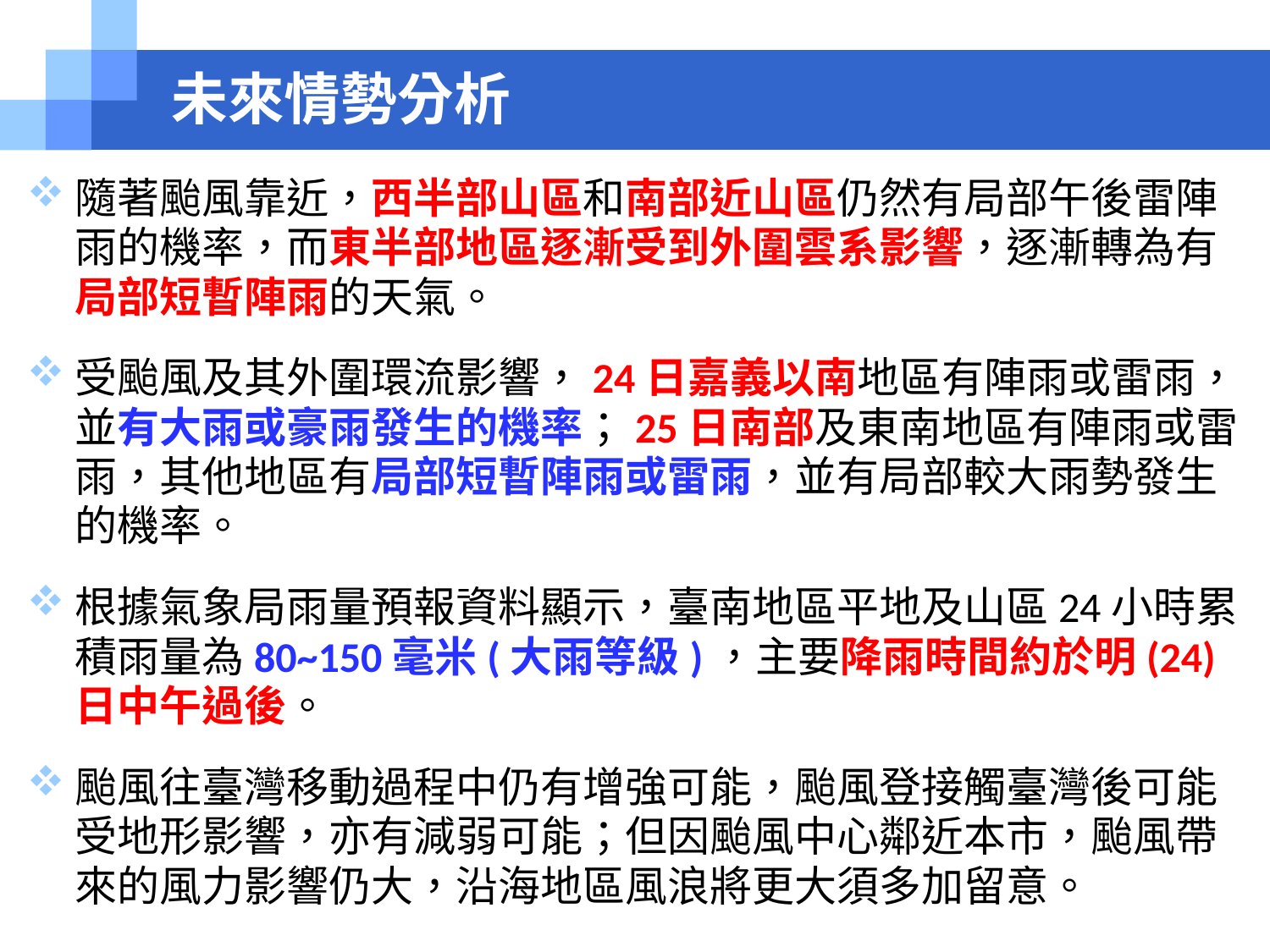

# 未來情勢分析
隨著颱風靠近，西半部山區和南部近山區仍然有局部午後雷陣雨的機率，而東半部地區逐漸受到外圍雲系影響，逐漸轉為有局部短暫陣雨的天氣。
受颱風及其外圍環流影響，24日嘉義以南地區有陣雨或雷雨，並有大雨或豪雨發生的機率；25日南部及東南地區有陣雨或雷雨，其他地區有局部短暫陣雨或雷雨，並有局部較大雨勢發生的機率。
根據氣象局雨量預報資料顯示，臺南地區平地及山區24小時累積雨量為80~150毫米(大雨等級)，主要降雨時間約於明(24)日中午過後。
颱風往臺灣移動過程中仍有增強可能，颱風登接觸臺灣後可能受地形影響，亦有減弱可能；但因颱風中心鄰近本市，颱風帶來的風力影響仍大，沿海地區風浪將更大須多加留意。